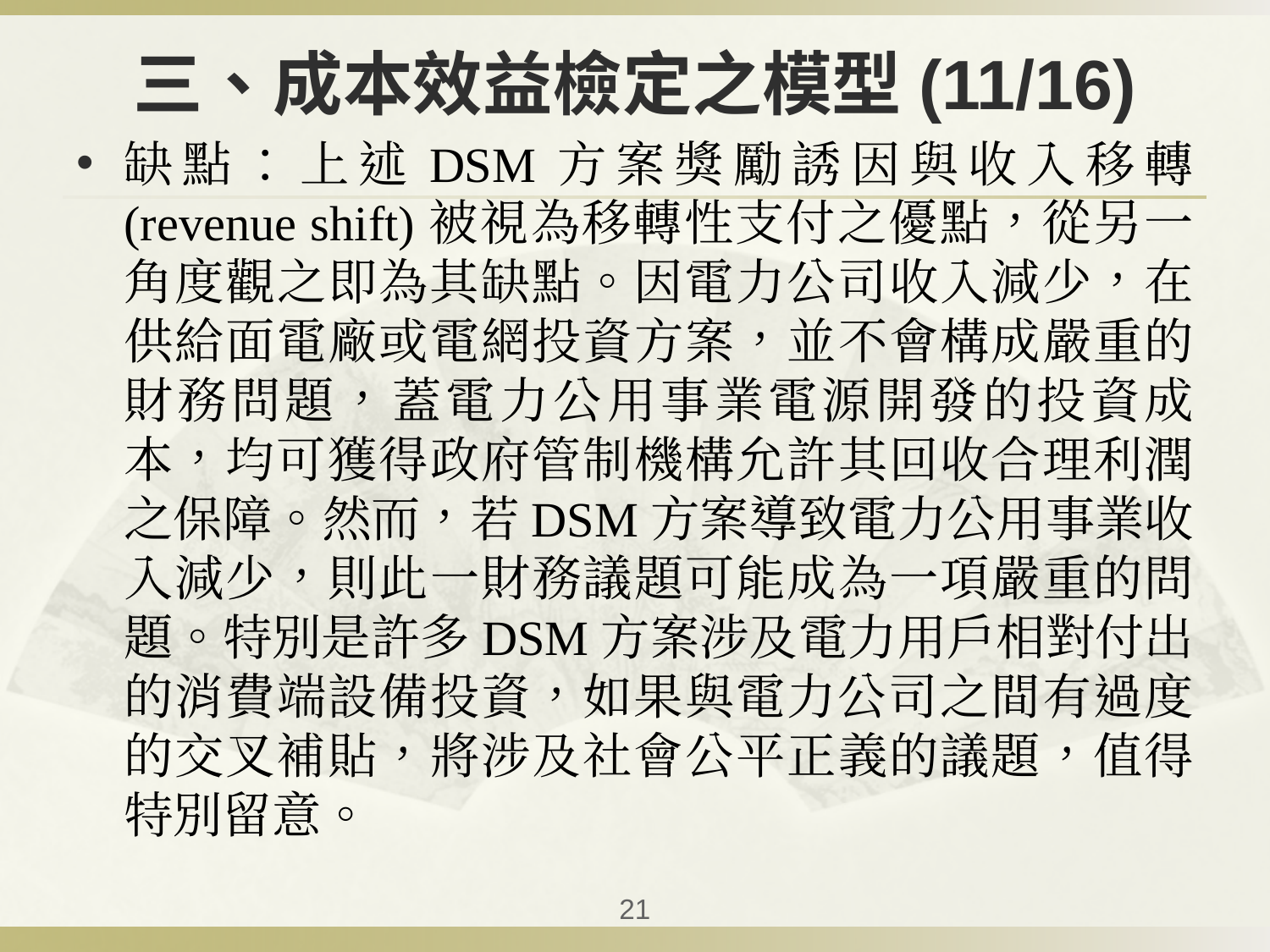

# 三、成本效益檢定之模型(11/16)
缺點：上述DSM方案獎勵誘因與收入移轉 (revenue shift)被視為移轉性支付之優點，從另一角度觀之即為其缺點。因電力公司收入減少，在供給面電廠或電網投資方案，並不會構成嚴重的財務問題，蓋電力公用事業電源開發的投資成本，均可獲得政府管制機構允許其回收合理利潤之保障。然而，若DSM方案導致電力公用事業收入減少，則此一財務議題可能成為一項嚴重的問題。特別是許多DSM方案涉及電力用戶相對付出的消費端設備投資，如果與電力公司之間有過度的交叉補貼，將涉及社會公平正義的議題，值得特別留意。
21